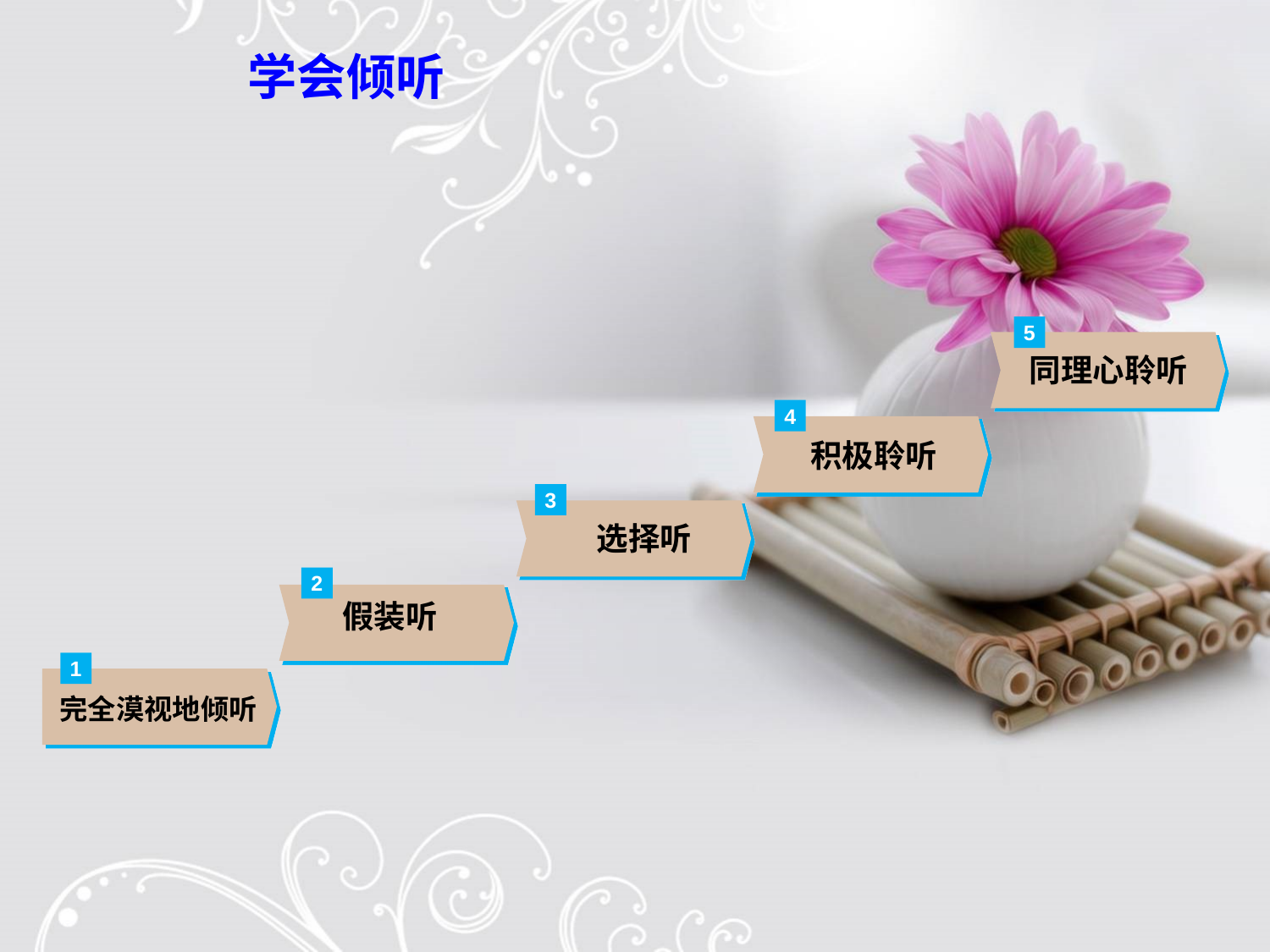

学会倾听
5

同理心聆听
4

积极聆听
3

选择听
2

假装听
1

完全漠视地倾听